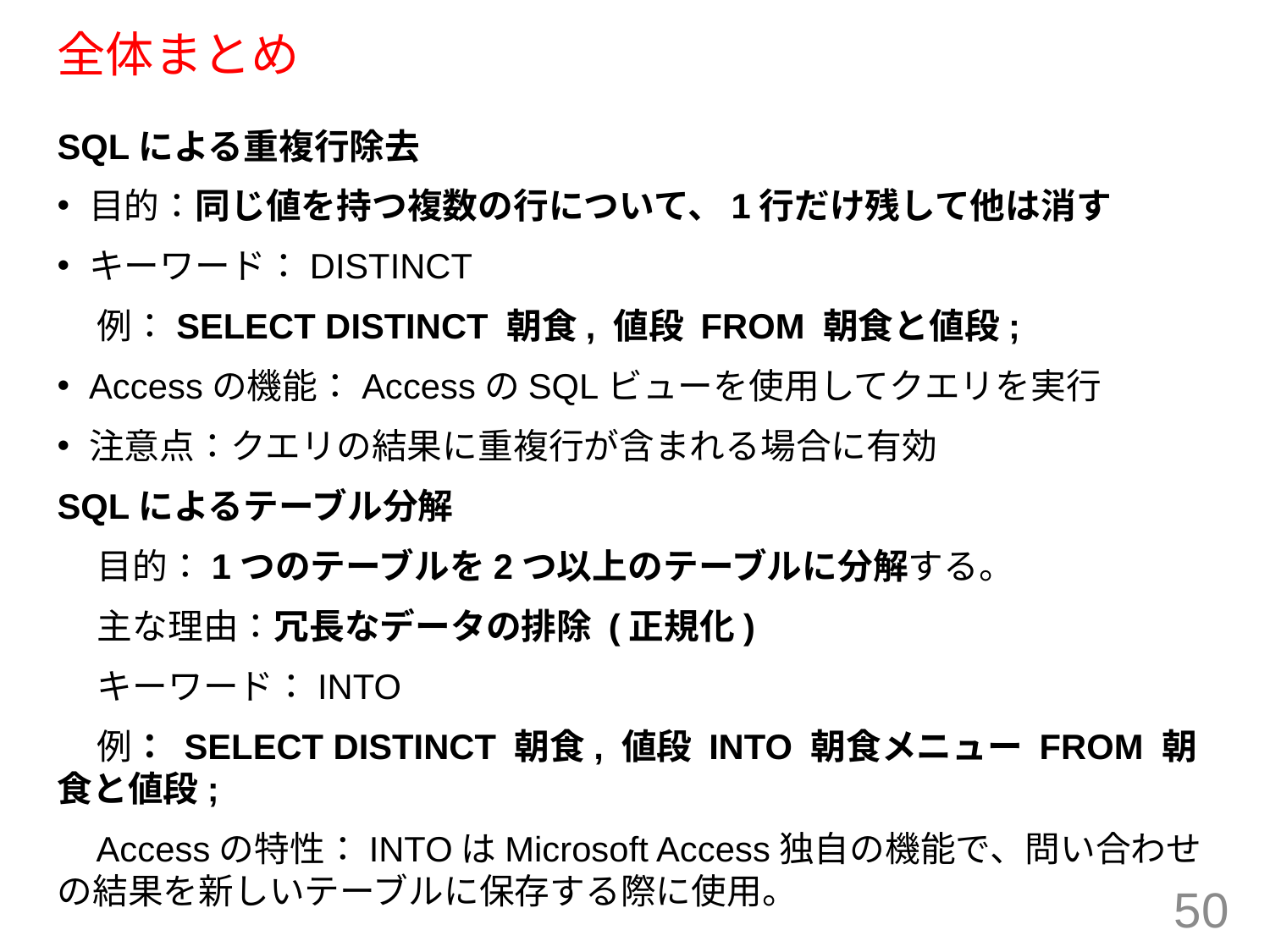

# 全体まとめ
SQLによる重複行除去
目的：同じ値を持つ複数の行について、1行だけ残して他は消す
キーワード：DISTINCT
    例：SELECT DISTINCT 朝食, 値段 FROM 朝食と値段;
Accessの機能：AccessのSQLビューを使用してクエリを実行
注意点：クエリの結果に重複行が含まれる場合に有効
SQLによるテーブル分解
    目的：1つのテーブルを2つ以上のテーブルに分解する。
    主な理由：冗長なデータの排除 (正規化)
    キーワード：INTO
    例： SELECT DISTINCT 朝食, 値段 INTO 朝食メニュー FROM 朝食と値段;
    Accessの特性：INTOはMicrosoft Access独自の機能で、問い合わせの結果を新しいテーブルに保存する際に使用。
50